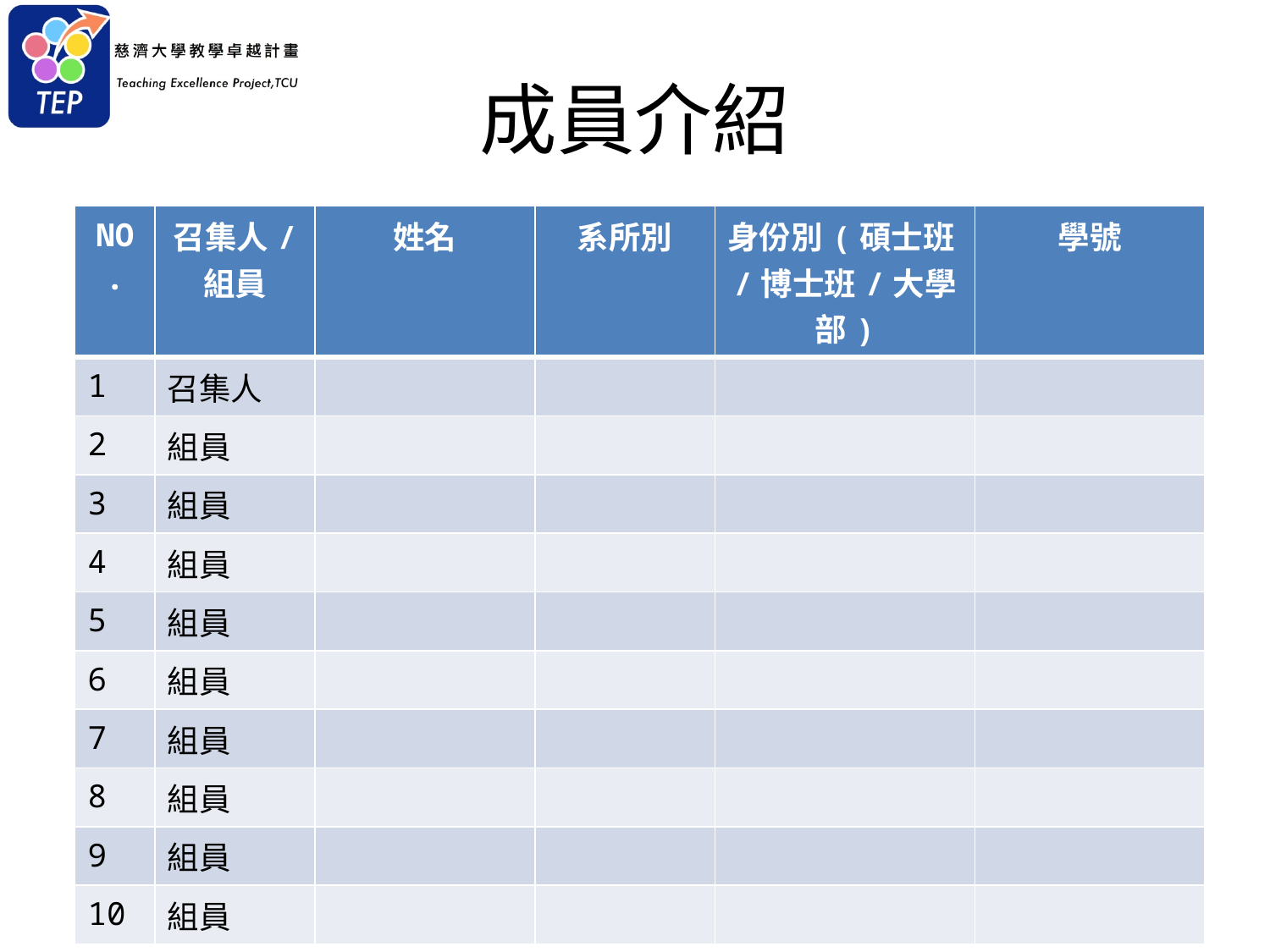

# 成員介紹
| NO. | 召集人/ 組員 | 姓名 | 系所別 | 身份別(碩士班/博士班/大學部) | 學號 |
| --- | --- | --- | --- | --- | --- |
| 1 | 召集人 |  |  |  |  |
| 2 | 組員 |  |  |  |  |
| 3 | 組員 |  |  |  |  |
| 4 | 組員 |  |  |  |  |
| 5 | 組員 |  |  |  |  |
| 6 | 組員 |  |  |  |  |
| 7 | 組員 |  |  |  |  |
| 8 | 組員 |  |  |  |  |
| 9 | 組員 |  |  |  |  |
| 10 | 組員 |  |  |  |  |